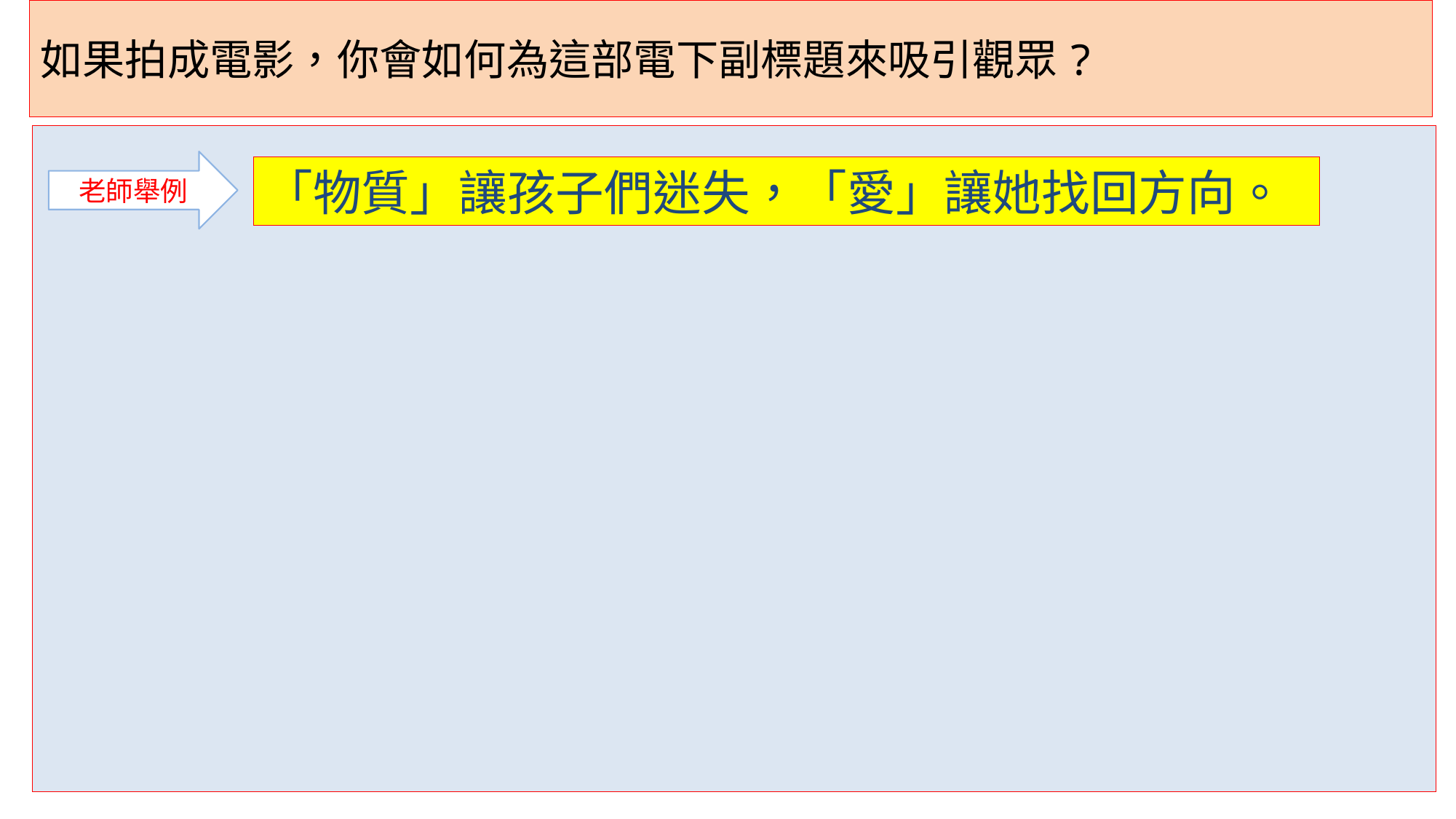

# 如果拍成電影，你會如何為這部電下副標題來吸引觀眾?

老師舉例
「物質」讓孩子們迷失，「愛」讓她找回方向。